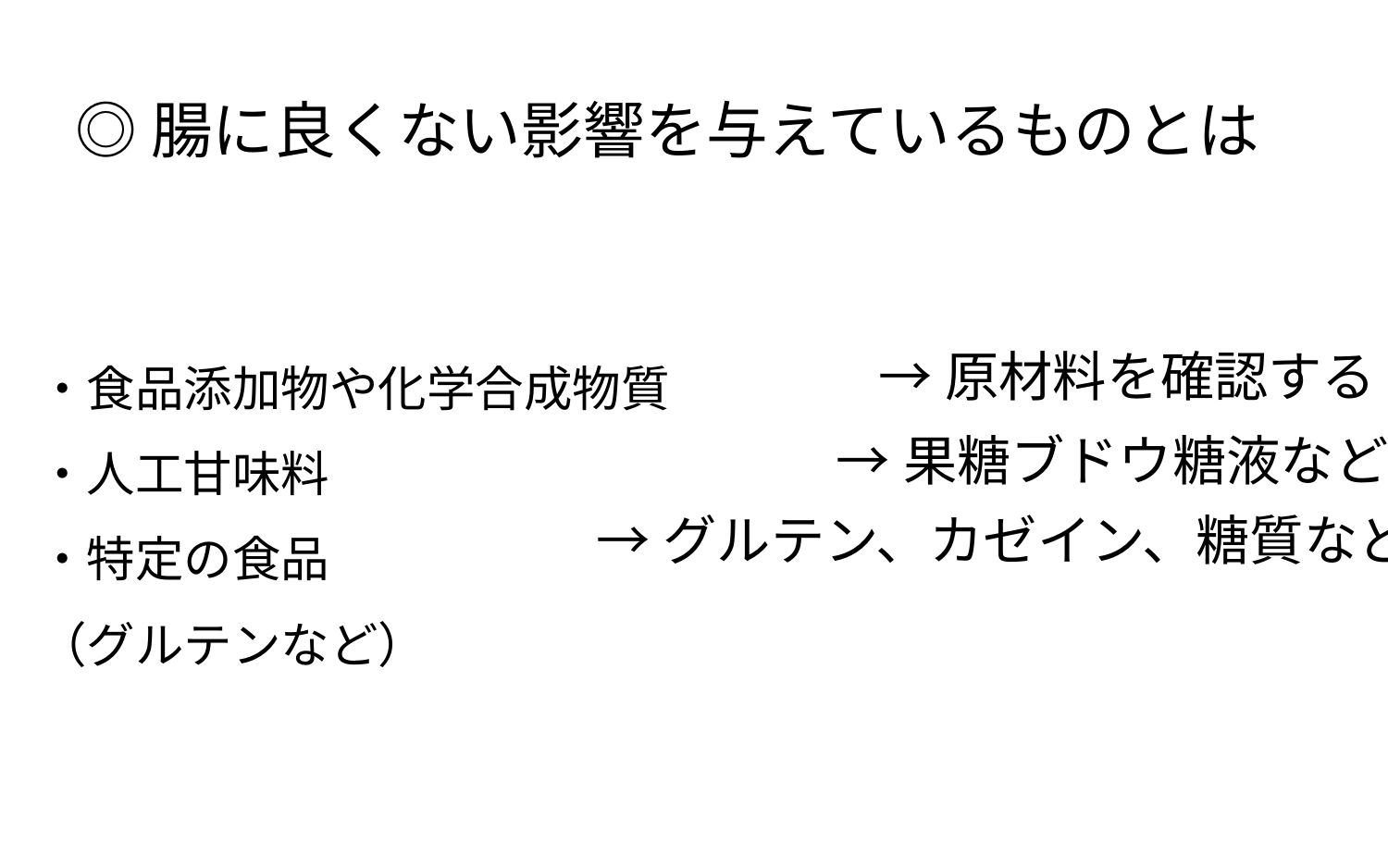

# ◎ 腸に良くない影響を与えているものとは
・食品添加物や化学合成物質
・人工甘味料
・特定の食品
（グルテンなど）

→原材料を確認する
→果糖ブドウ糖液など
→グルテン、カゼイン、糖質など